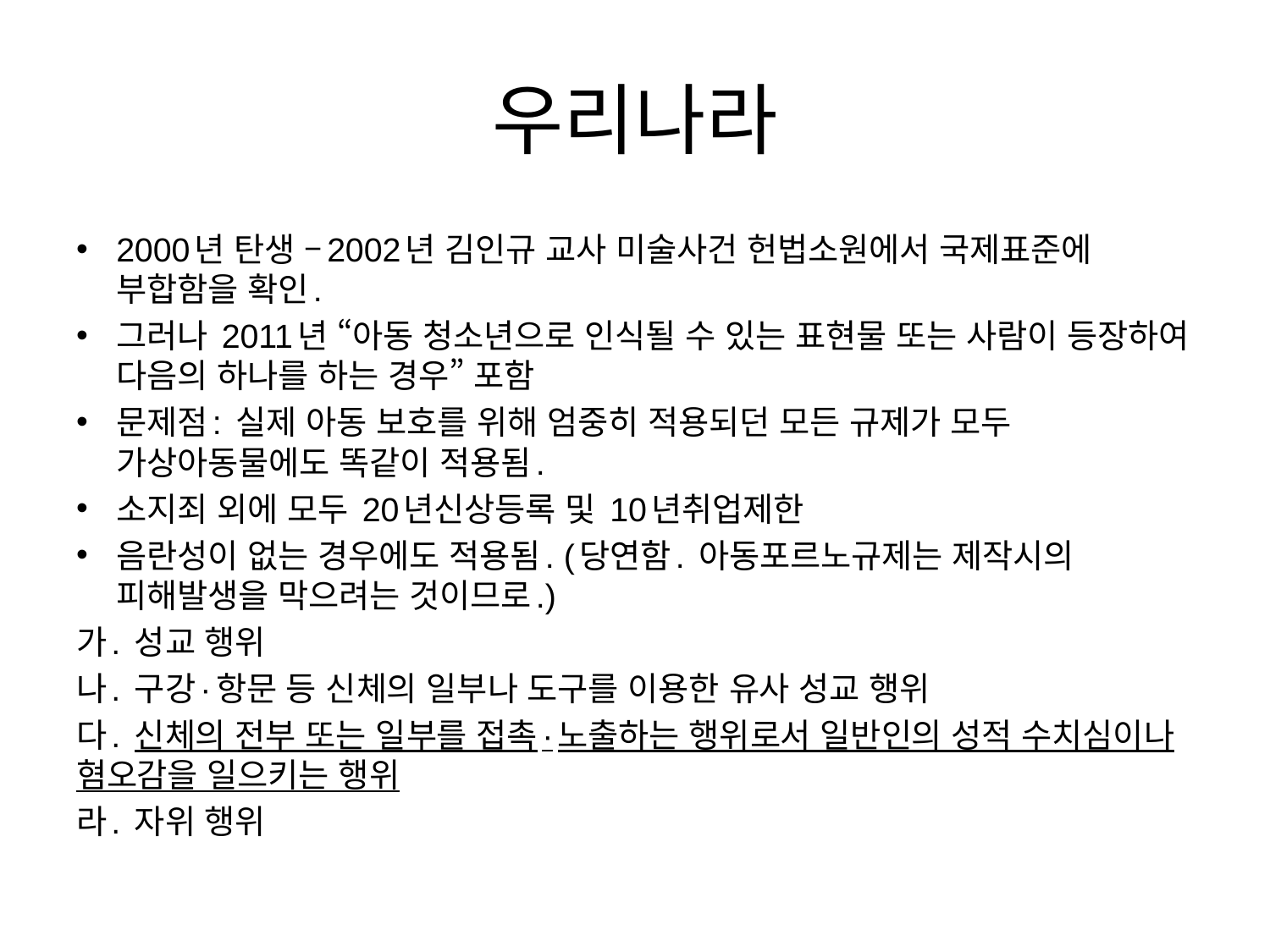

# 우리나라
2000년 탄생 –2002년 김인규 교사 미술사건 헌법소원에서 국제표준에 부합함을 확인.
그러나 2011년 “아동 청소년으로 인식될 수 있는 표현물 또는 사람이 등장하여 다음의 하나를 하는 경우” 포함
문제점: 실제 아동 보호를 위해 엄중히 적용되던 모든 규제가 모두 가상아동물에도 똑같이 적용됨.
소지죄 외에 모두 20년신상등록 및 10년취업제한
음란성이 없는 경우에도 적용됨. (당연함. 아동포르노규제는 제작시의 피해발생을 막으려는 것이므로.)
가. 성교 행위
나. 구강·항문 등 신체의 일부나 도구를 이용한 유사 성교 행위
다. 신체의 전부 또는 일부를 접촉·노출하는 행위로서 일반인의 성적 수치심이나 혐오감을 일으키는 행위
라. 자위 행위